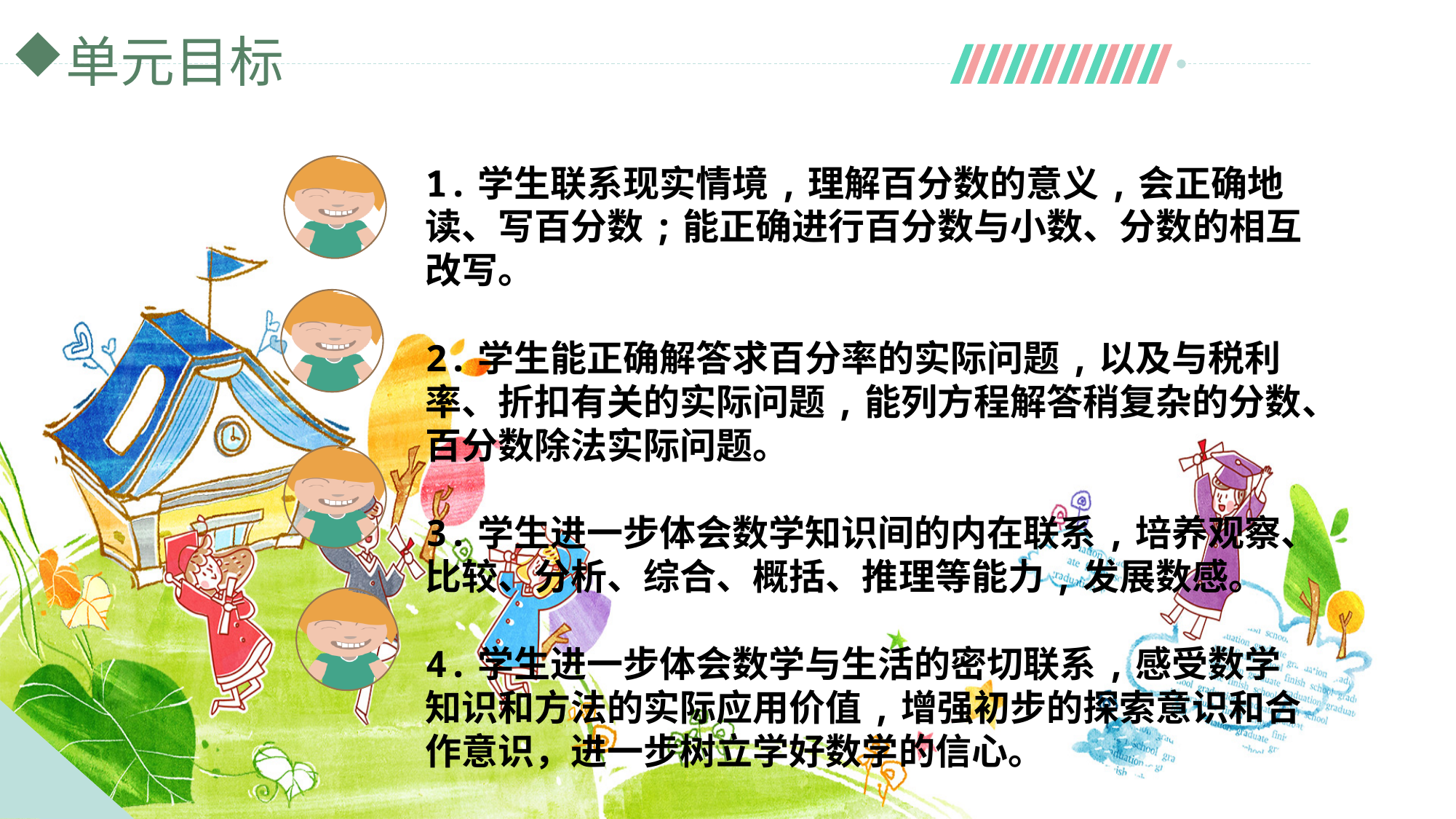

单元目标

1.学生联系现实情境,理解百分数的意义,会正确地读、写百分数;能正确进行百分数与小数、分数的相互改写。

2.学生能正确解答求百分率的实际问题,以及与税利率、折扣有关的实际问题,能列方程解答稍复杂的分数、百分数除法实际问题。
3.学生进一步体会数学知识间的内在联系,培养观察、比较、分析、综合、概括、推理等能力,发展数感。
4.学生进一步体会数学与生活的密切联系,感受数学知识和方法的实际应用价值,增强初步的探索意识和合作意识，进一步树立学好数学的信心。